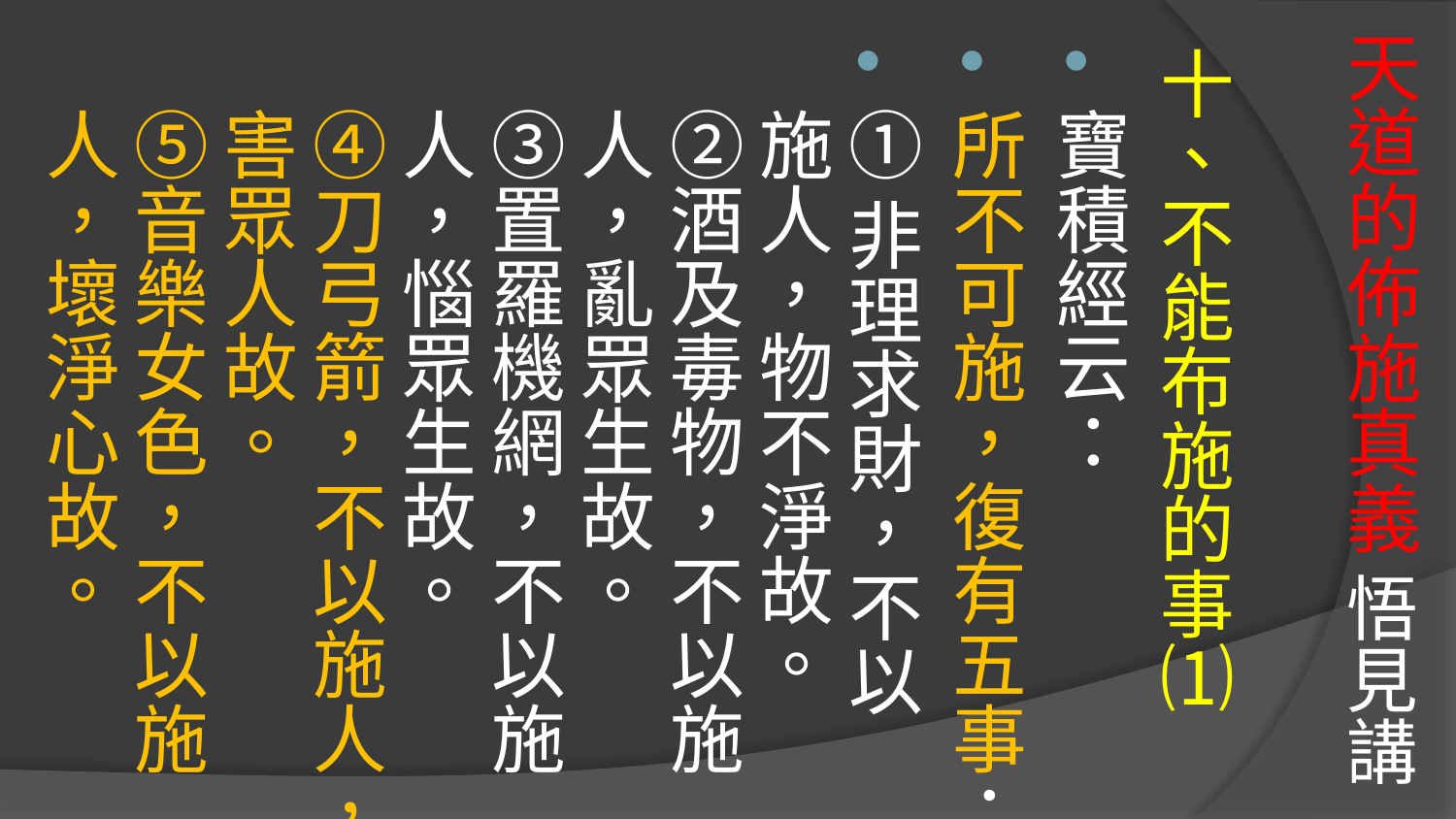

# 天道的佈施真義 悟見講
十、不能布施的事⑴
寶積經云：
所不可施，復有五事：
①非理求財，不以施人，物不淨故。
②酒及毒物，不以施人，亂眾生故。
③置羅機網，不以施人，惱眾生故。
④刀弓箭，不以施人，害眾人故。
⑤音樂女色，不以施人，壞淨心故。